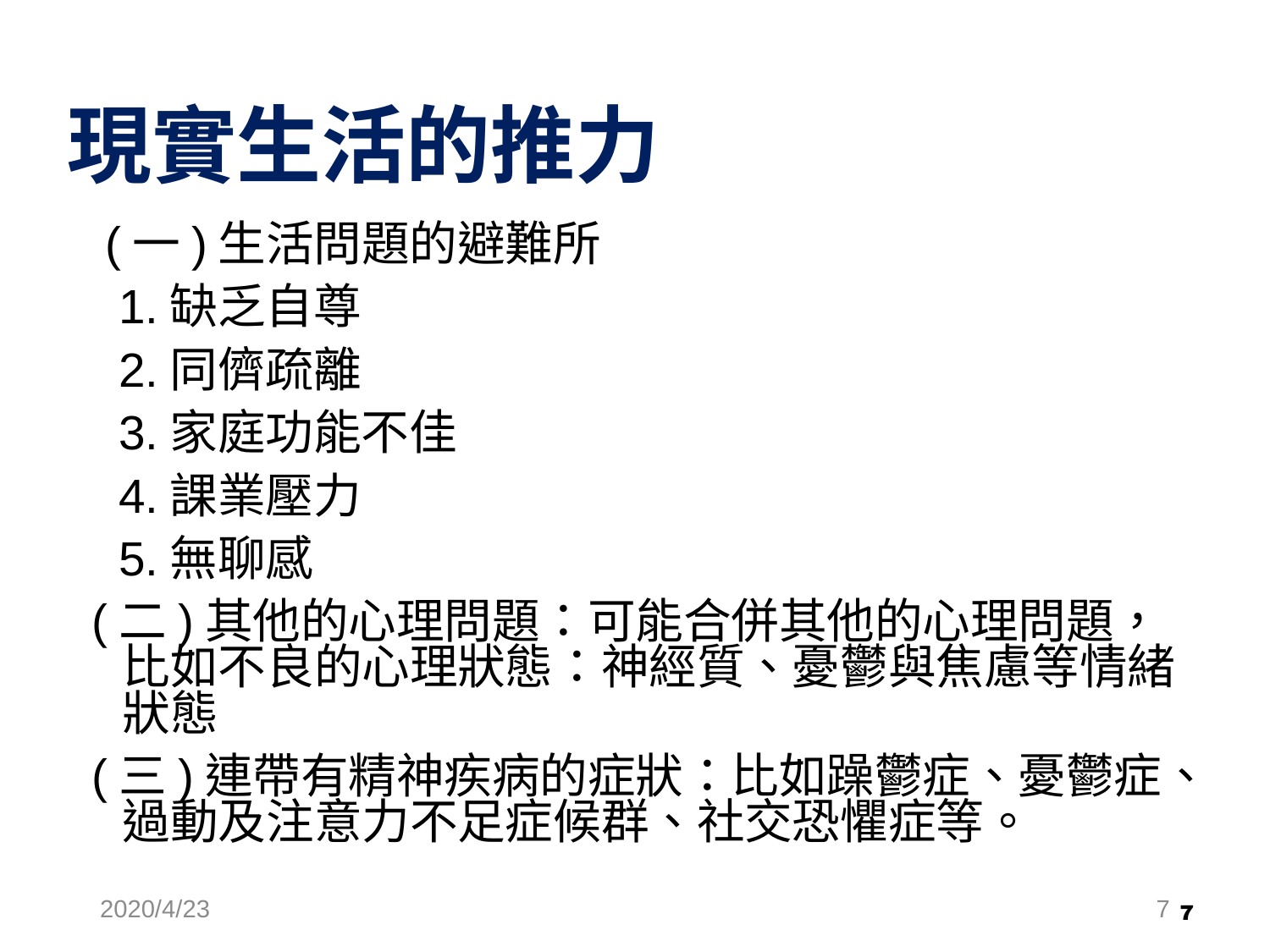

現實生活的推力
 (一)生活問題的避難所
  1.缺乏自尊
  2.同儕疏離
  3.家庭功能不佳
  4.課業壓力
  5.無聊感
(二)其他的心理問題：可能合併其他的心理問題，比如不良的心理狀態：神經質、憂鬱與焦慮等情緒狀態
(三)連帶有精神疾病的症狀：比如躁鬱症、憂鬱症、過動及注意力不足症候群、社交恐懼症等。
7
2020/4/23
7